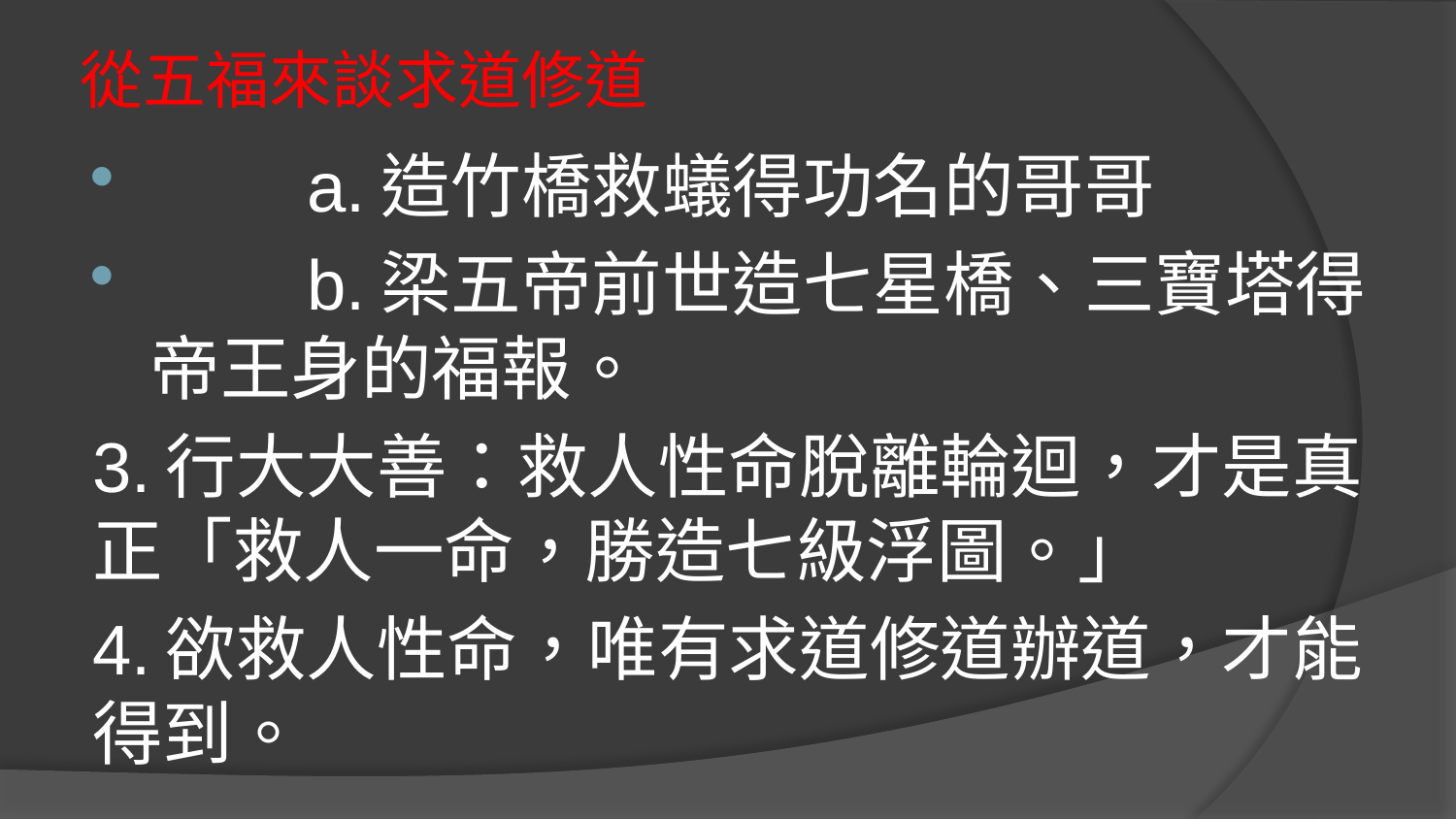

# 從五福來談求道修道
        a.造竹橋救蟻得功名的哥哥
        b.梁五帝前世造七星橋、三寶塔得帝王身的福報。
3.行大大善：救人性命脫離輪迴，才是真正「救人一命，勝造七級浮圖。」
4.欲救人性命，唯有求道修道辦道，才能得到。